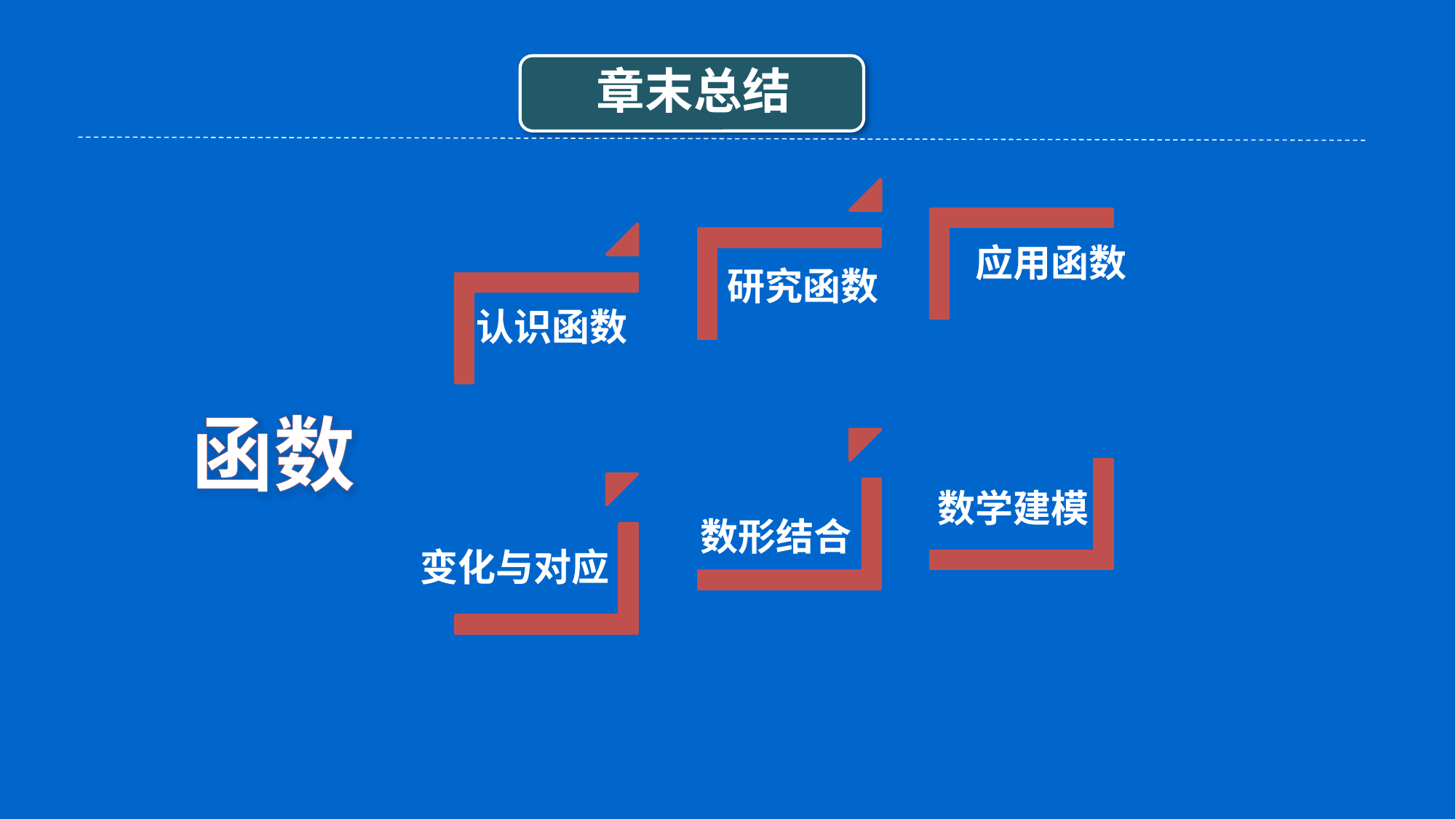

章末总结
认识函数
研究函数
应用函数
函数
变化与对应
数形结合
数学建模